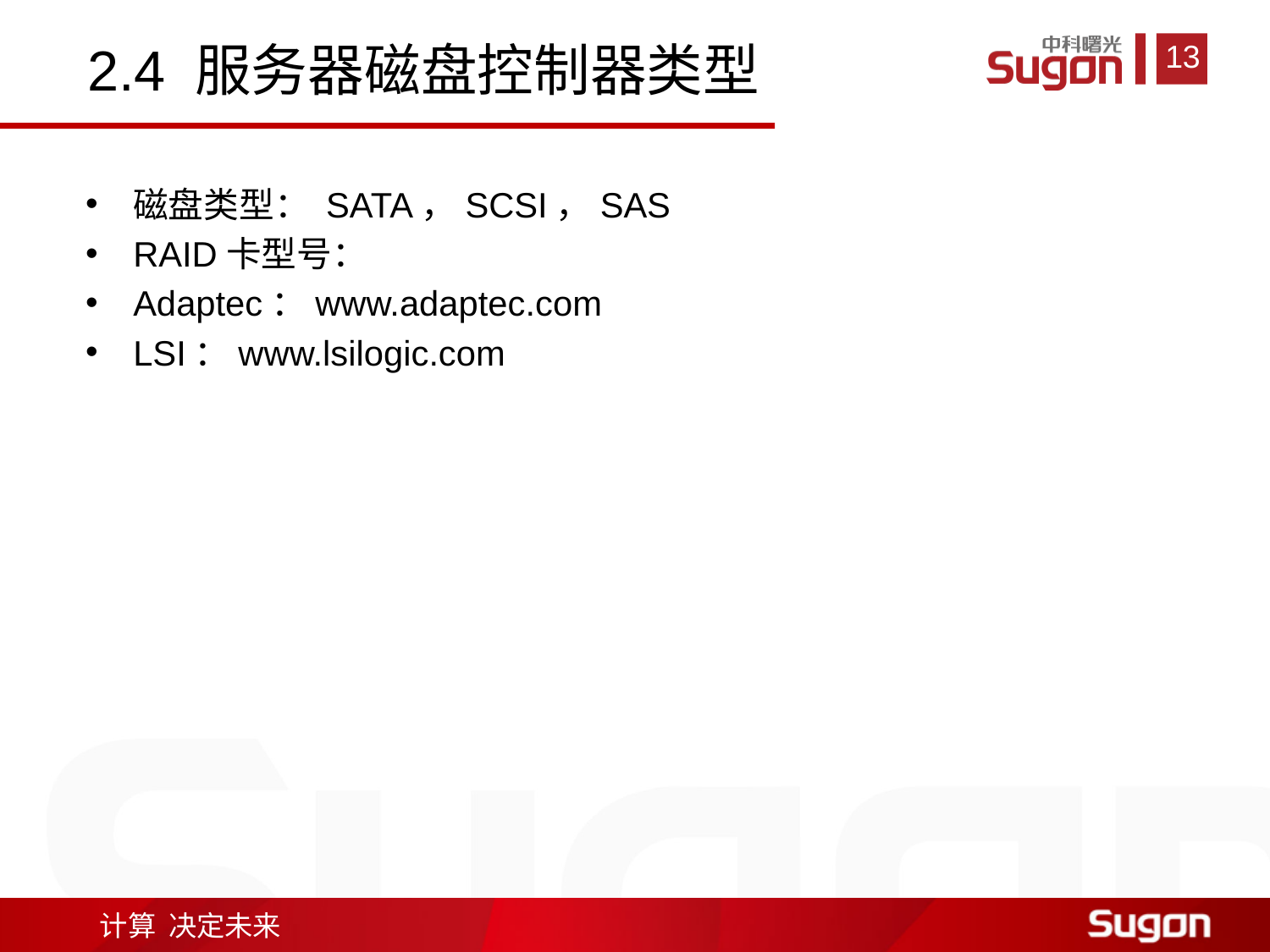

2.4 服务器磁盘控制器类型
磁盘类型： SATA，SCSI，SAS
RAID卡型号：
Adaptec：www.adaptec.com
LSI：www.lsilogic.com